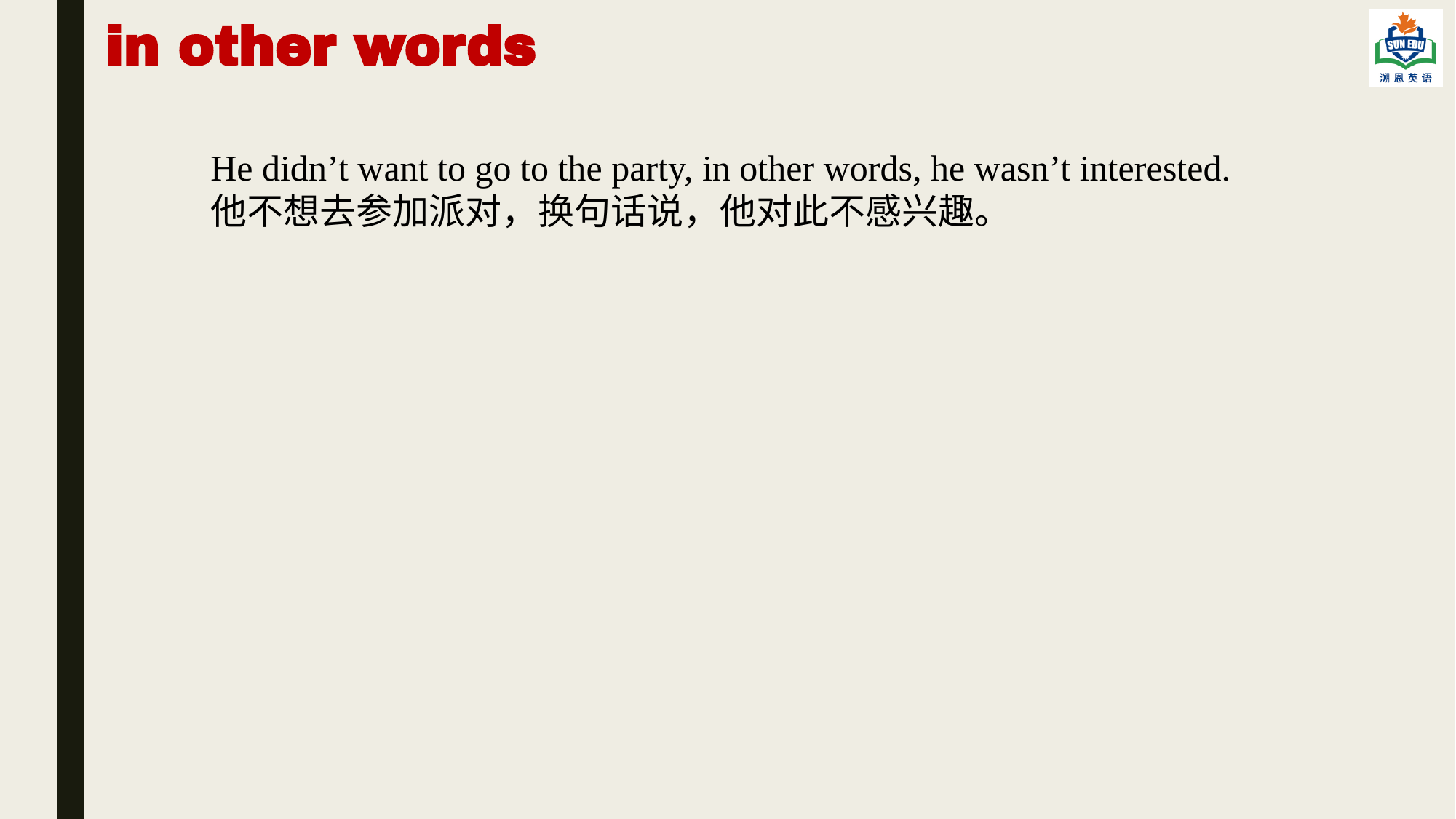

in other words
He didn’t want to go to the party, in other words, he wasn’t interested.
他不想去参加派对，换句话说，他对此不感兴趣。